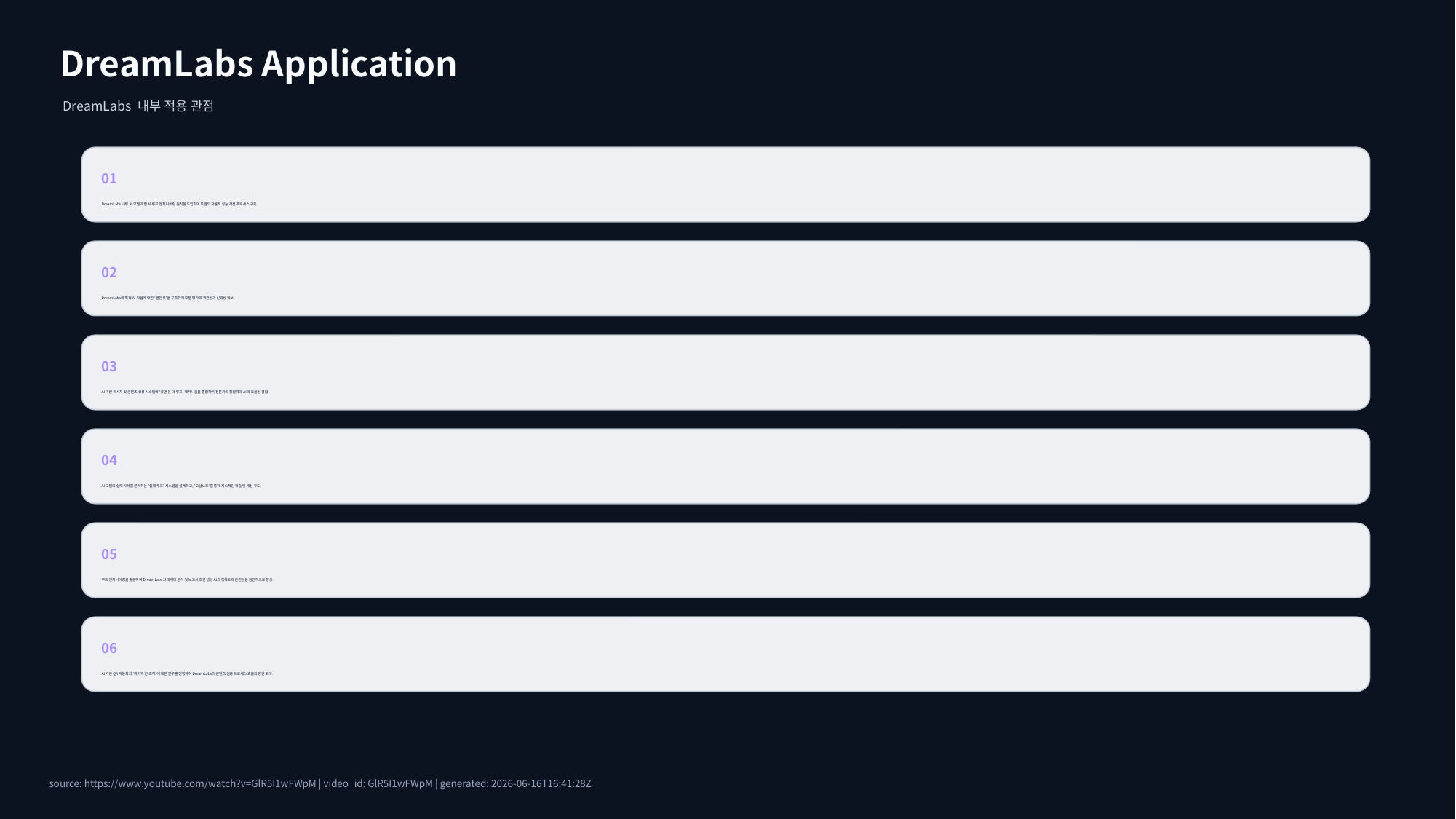

DreamLabs Application
DreamLabs 내부 적용 관점

01
DreamLabs 내부 AI 모델 개발 시 루프 엔지니어링 원칙을 도입하여 모델의 자율적 성능 개선 프로세스 구축.

02
DreamLabs의 특정 AI 작업에 대한 '골든셋'을 구축하여 모델 평가의 객관성과 신뢰성 확보.

03
AI 기반 리서치 및 콘텐츠 생성 시스템에 '휴먼 온 더 루프' 메커니즘을 통합하여 전문가의 통찰력과 AI의 효율성 결합.

04
AI 모델의 실패 사례를 분석하는 '실패 루프' 시스템을 설계하고, '오답노트'를 통해 지속적인 학습 및 개선 유도.

05
루프 엔지니어링을 활용하여 DreamLabs의 데이터 분석 및 보고서 초안 생성 AI의 정확도와 관련성을 점진적으로 향상.

06
AI 기반 QA 자동화의 '마지막 한 조각'에 대한 연구를 진행하여 DreamLabs의 콘텐츠 검증 프로세스 효율화 방안 모색.
source: https://www.youtube.com/watch?v=GlR5I1wFWpM | video_id: GlR5I1wFWpM | generated: 2026-06-16T16:41:28Z